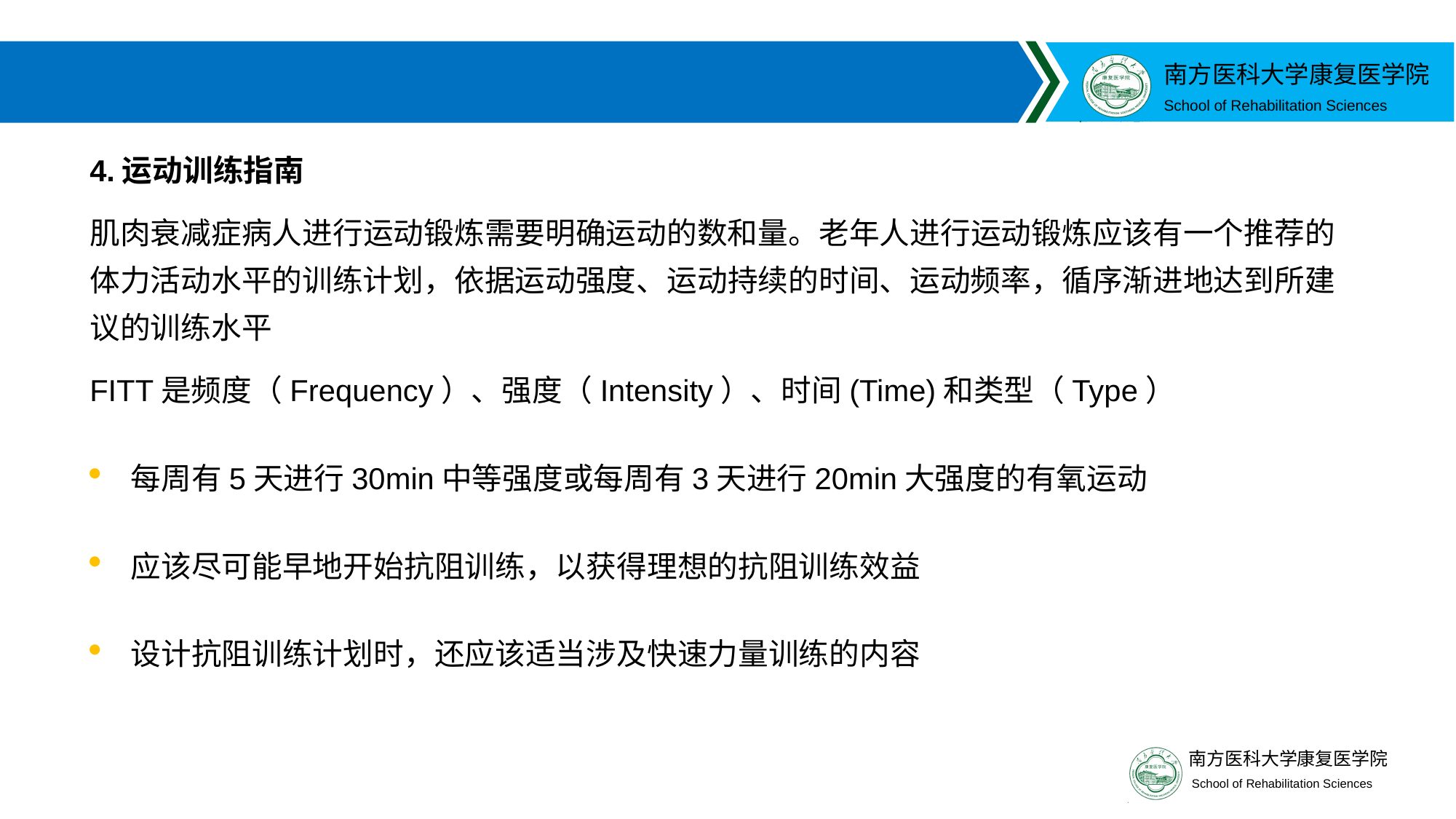

#
4.运动训练指南
肌肉衰减症病人进行运动锻炼需要明确运动的数和量。老年人进行运动锻炼应该有一个推荐的体力活动水平的训练计划，依据运动强度、运动持续的时间、运动频率，循序渐进地达到所建议的训练水平
FITT是频度（Frequency）、强度（Intensity）、时间(Time)和类型（Type）
每周有5天进行30min中等强度或每周有3天进行20min大强度的有氧运动
应该尽可能早地开始抗阻训练，以获得理想的抗阻训练效益
设计抗阻训练计划时，还应该适当涉及快速力量训练的内容